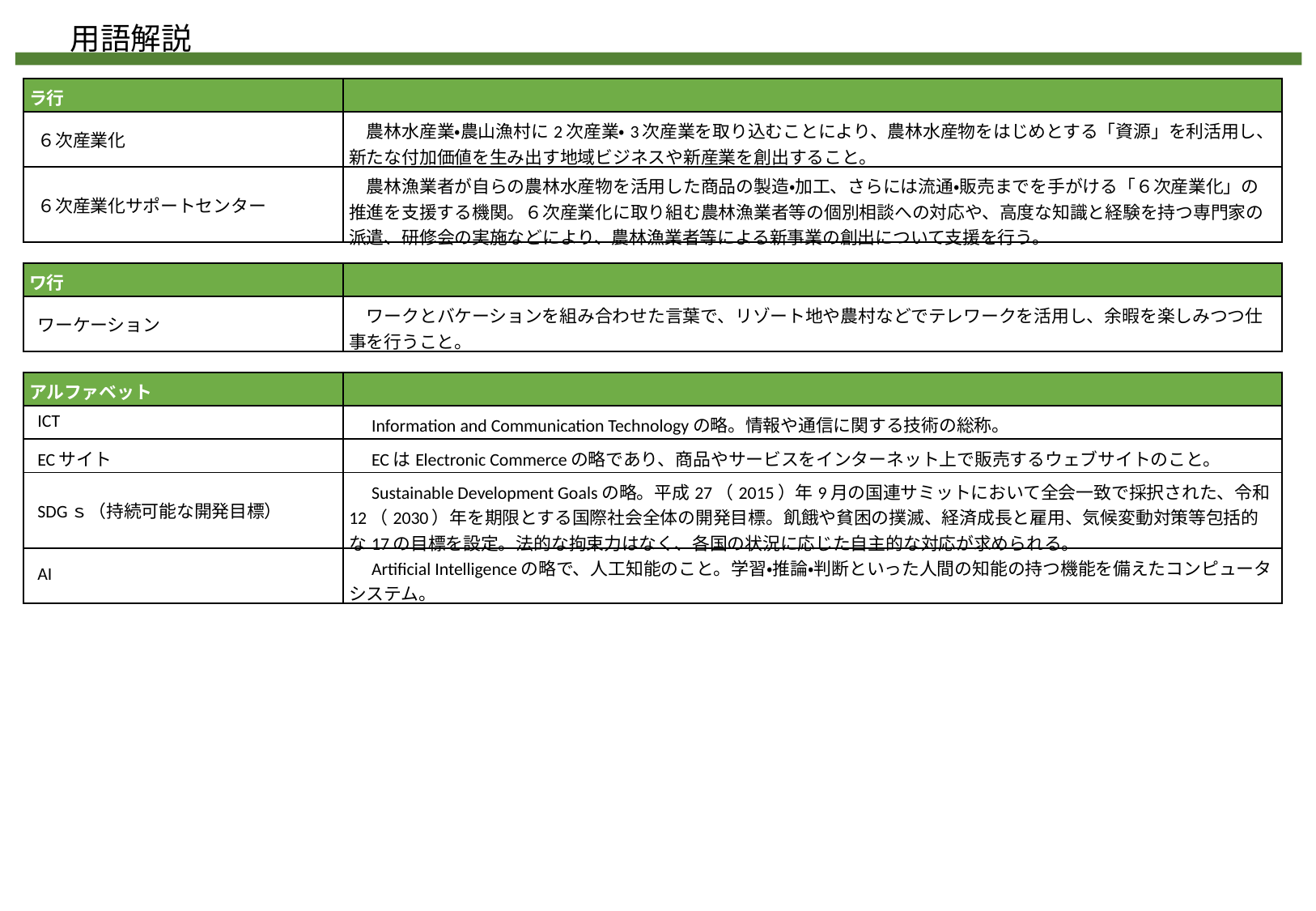

用語解説

| ラ行 |  |
| --- | --- |
| ６次産業化 | 農林水産業・農山漁村に2次産業・3次産業を取り込むことにより、農林水産物をはじめとする「資源」を利活用し、新たな付加価値を生み出す地域ビジネスや新産業を創出すること。 |
| ６次産業化サポートセンター | 農林漁業者が自らの農林水産物を活用した商品の製造・加工、さらには流通・販売までを手がける「６次産業化」の推進を支援する機関。６次産業化に取り組む農林漁業者等の個別相談への対応や、高度な知識と経験を持つ専門家の派遣、研修会の実施などにより、農林漁業者等による新事業の創出について支援を行う。 |
| ワ行 |  |
| --- | --- |
| ワーケーション | ワークとバケーションを組み合わせた言葉で、リゾート地や農村などでテレワークを活用し、余暇を楽しみつつ仕事を行うこと。 |
| アルファベット |  |
| --- | --- |
| ICT | Information and Communication Technologyの略。情報や通信に関する技術の総称。 |
| ECサイト | ECはElectronic Commerceの略であり、商品やサービスをインターネット上で販売するウェブサイトのこと。 |
| SDGｓ（持続可能な開発目標） | Sustainable Development Goalsの略。平成27（2015）年9月の国連サミットにおいて全会一致で採択された、令和12（2030）年を期限とする国際社会全体の開発目標。飢餓や貧困の撲滅、経済成長と雇用、気候変動対策等包括的な17の目標を設定。法的な拘束力はなく、各国の状況に応じた自主的な対応が求められる。 |
| AI | Artificial Intelligenceの略で、人工知能のこと。学習・推論・判断といった人間の知能の持つ機能を備えたコンピュータシステム。 |